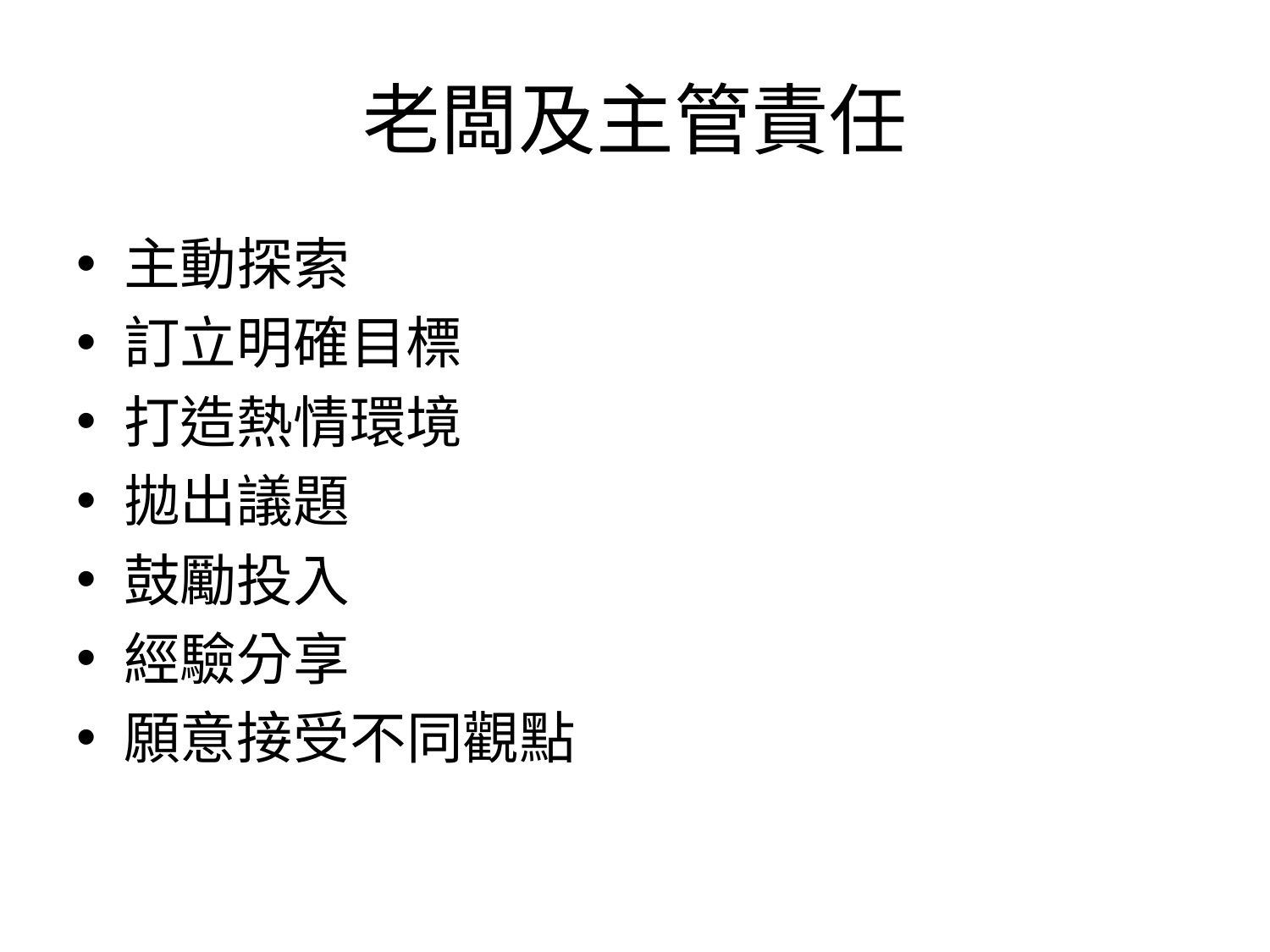

# 老闆及主管責任
主動探索
訂立明確目標
打造熱情環境
拋出議題
鼓勵投入
經驗分享
願意接受不同觀點